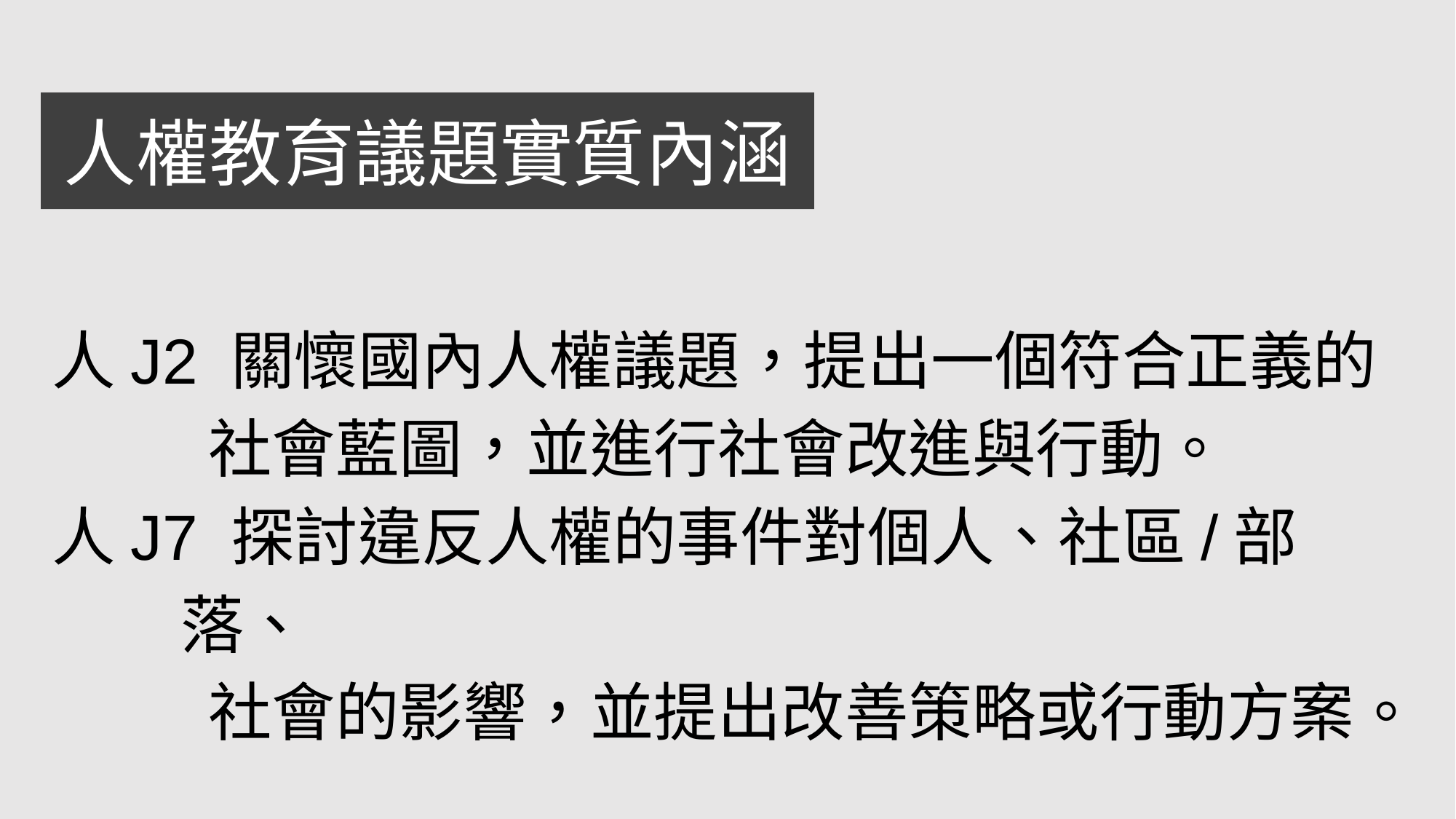

人權教育議題實質內涵
人J2 關懷國內人權議題，提出一個符合正義的
        社會藍圖，並進行社會改進與行動。
人J7 探討違反人權的事件對個人、社區/部落、
        社會的影響，並提出改善策略或行動方案。